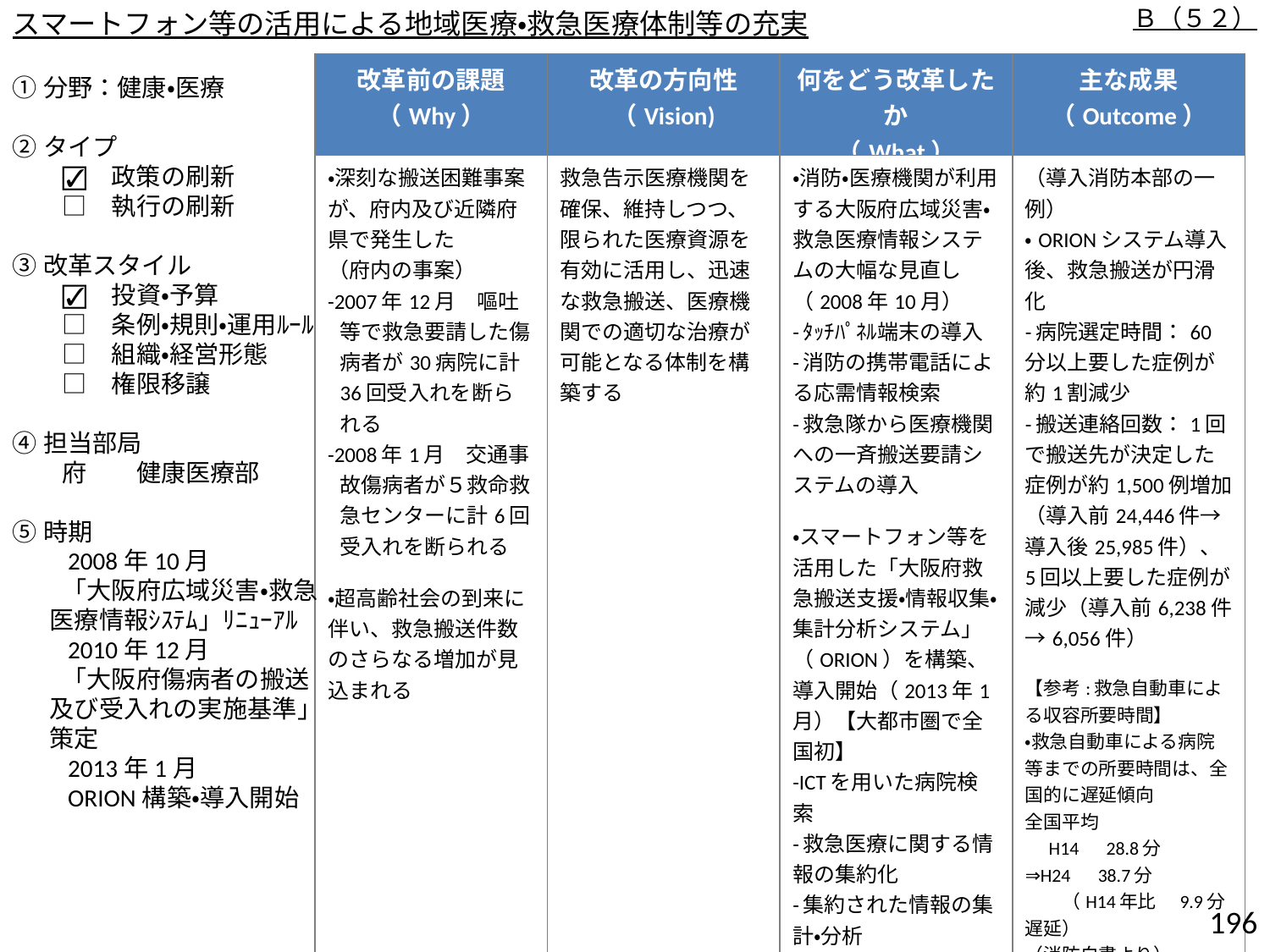

スマートフォン等の活用による地域医療・救急医療体制等の充実
Ｂ（５２）
| 改革前の課題 （Why） | 改革の方向性 （Vision) | 何をどう改革したか （What） | 主な成果 （Outcome） |
| --- | --- | --- | --- |
| ・深刻な搬送困難事案が、府内及び近隣府県で発生した （府内の事案） -2007年12月　嘔吐等で救急要請した傷病者が30病院に計36回受入れを断られる -2008年1月　交通事故傷病者が５救命救急センターに計6回受入れを断られる ・超高齢社会の到来に伴い、救急搬送件数のさらなる増加が見込まれる | 救急告示医療機関を確保、維持しつつ、限られた医療資源を有効に活用し、迅速な救急搬送、医療機関での適切な治療が可能となる体制を構築する | ・消防・医療機関が利用する大阪府広域災害・救急医療情報システムの大幅な見直し（2008年10月） -ﾀｯﾁﾊﾟﾈﾙ端末の導入 -消防の携帯電話による応需情報検索 -救急隊から医療機関への一斉搬送要請システムの導入 ・スマートフォン等を活用した「大阪府救急搬送支援・情報収集・集計分析システム」（ORION）を構築、導入開始（2013年1月）【大都市圏で全国初】 -ICTを用いた病院検索 -救急医療に関する情報の集約化 -集約された情報の集計・分析 -改正消防法に基づき策定した救急搬送・受入れのルール「大阪府傷病者の搬送及び受入れの実施基準(2010年12月)の運用状況を検証する仕組みを構築 | （導入消防本部の一例） ・ORIONシステム導入後、救急搬送が円滑化 -病院選定時間：60分以上要した症例が約1割減少 -搬送連絡回数：1回で搬送先が決定した症例が約1,500例増加（導入前24,446件→導入後25,985件）、5回以上要した症例が減少（導入前6,238件→6,056件） 【参考:救急自動車による収容所要時間】 ・救急自動車による病院等までの所要時間は、全国的に遅延傾向 全国平均 　H14　28.8分 ⇒H24　38.7分 　　（H14年比　9.9分遅延） （消防白書より） |
①分野：健康・医療

②タイプ
　　☑　政策の刷新
　　□　執行の刷新

③改革スタイル
　　☑　投資・予算
　　□　条例・規則・運用ﾙｰﾙ
　　□　組織・経営形態
　　□　権限移譲

④担当部局
　　府　　健康医療部

⑤時期
　　2008年10月
　　「大阪府広域災害・救急医療情報ｼｽﾃﾑ」ﾘﾆｭｰｱﾙ
　　2010年12月
　　「大阪府傷病者の搬送及び受入れの実施基準」策定
　　2013年1月
　　ORION構築・導入開始
196